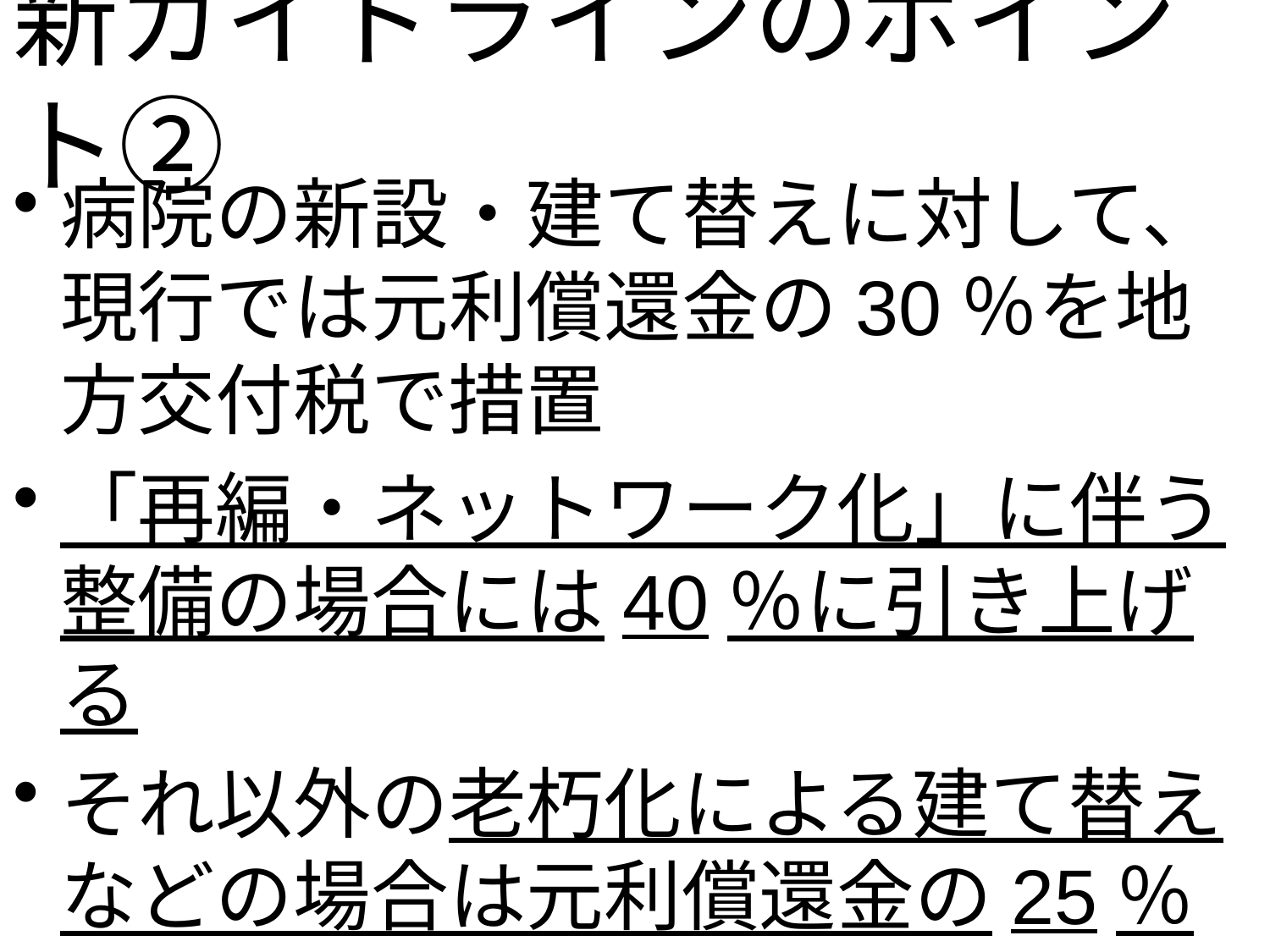

# 新ガイドラインのポイント②
病院の新設・建て替えに対して、現行では元利償還金の30％を地方交付税で措置
「再編・ネットワーク化」に伴う整備の場合には40％に引き上げる
それ以外の老朽化による建て替えなどの場合は元利償還金の25％に引き下げ